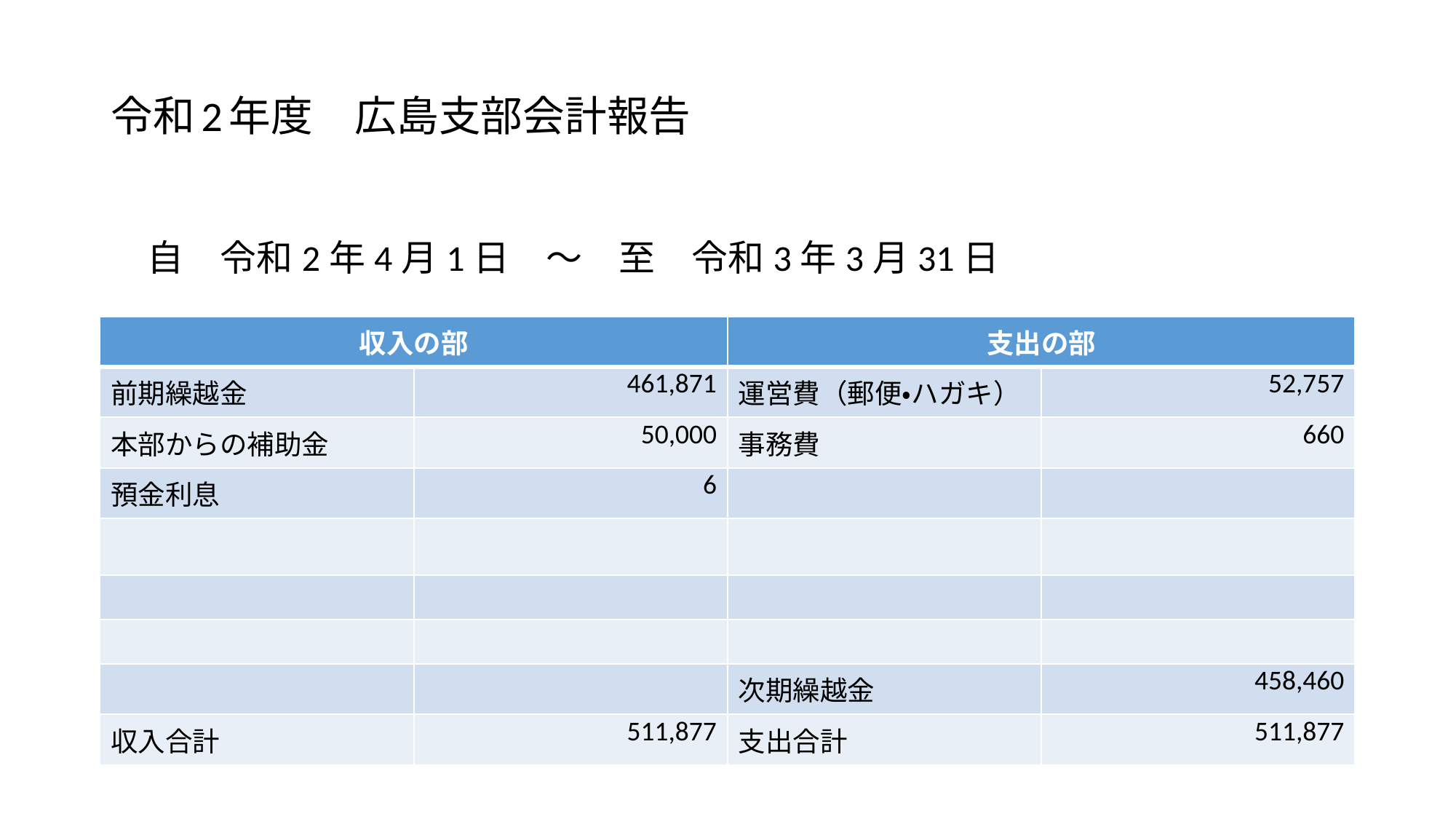

# 令和2年度　広島支部会計報告
自　令和2年4月1日　～　至　令和3年3月31日
| 収入の部 |  | 支出の部 |  |
| --- | --- | --- | --- |
| 前期繰越金 | 461,871 | 運営費（郵便・ハガキ） | 52,757 |
| 本部からの補助金 | 50,000 | 事務費 | 660 |
| 預金利息 | 6 |  |  |
|  |  |  |  |
|  |  |  |  |
|  |  |  |  |
|  |  | 次期繰越金 | 458,460 |
| 収入合計 | 511,877 | 支出合計 | 511,877 |